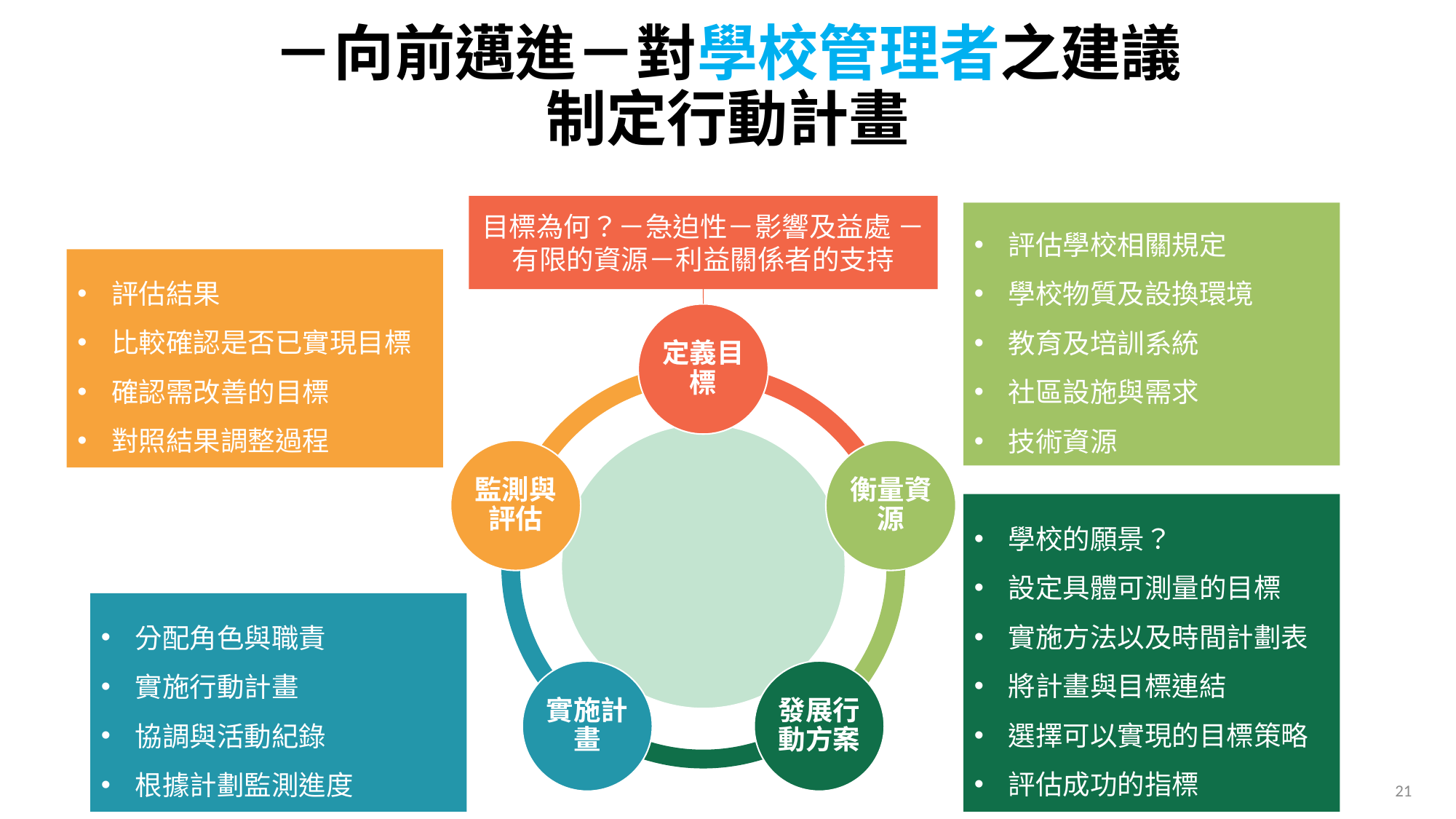

# －向前邁進－對學校管理者之建議 制定行動計畫
目標為何？－急迫性－影響及益處 －有限的資源－利益關係者的支持
評估學校相關規定
學校物質及設換環境
教育及培訓系統
社區設施與需求
技術資源
評估結果
比較確認是否已實現目標
確認需改善的目標
對照結果調整過程
1
定義目標
衡量資源
發展行動方案
實施計畫
監測與評估
學校的願景？
設定具體可測量的目標
實施方法以及時間計劃表
將計畫與目標連結
選擇可以實現的目標策略
評估成功的指標
分配角色與職責
實施行動計畫
協調與活動紀錄
根據計劃監測進度
21